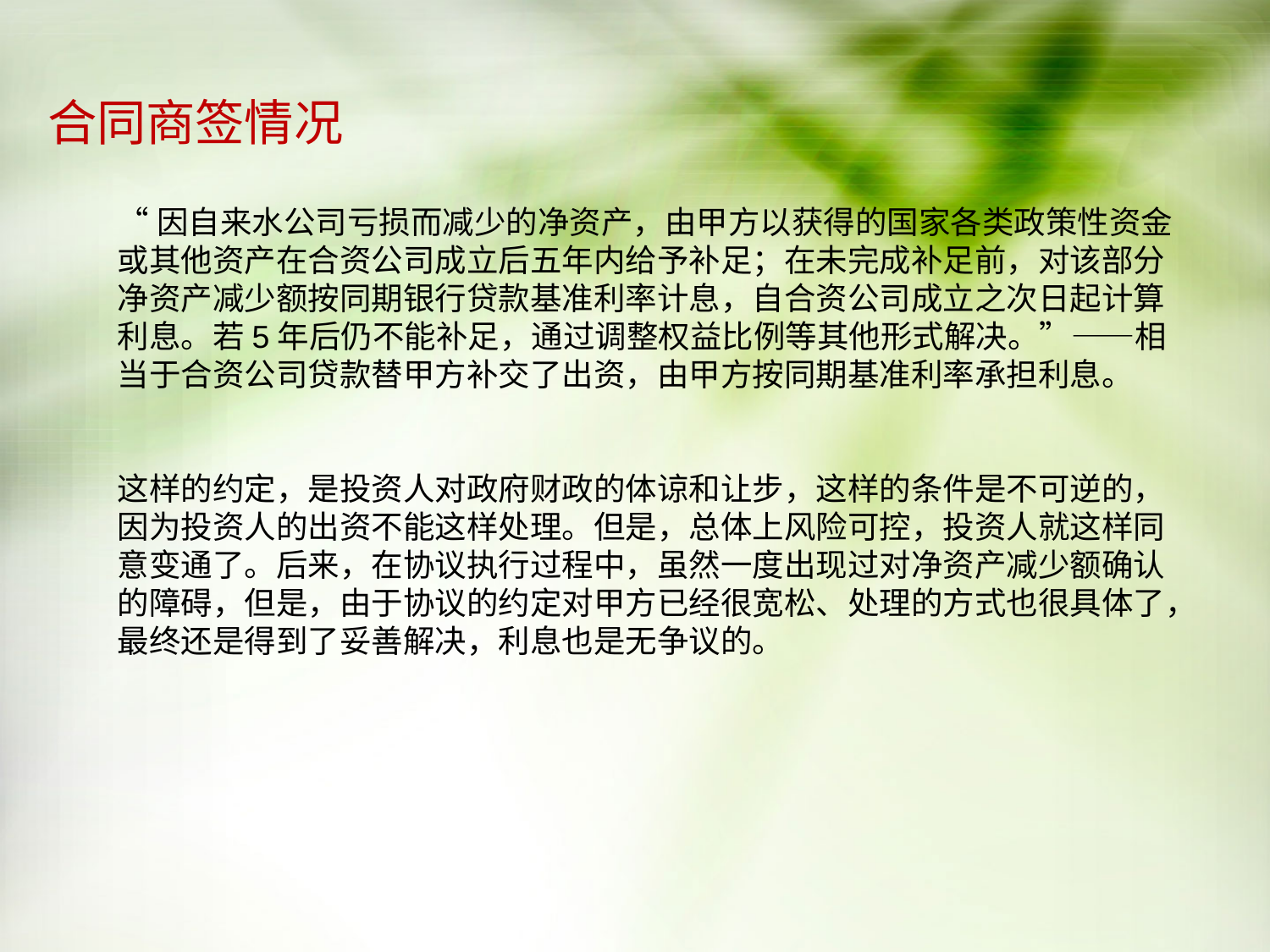

合同商签情况

“因自来水公司亏损而减少的净资产，由甲方以获得的国家各类政策性资金或其他资产在合资公司成立后五年内给予补足；在未完成补足前，对该部分净资产减少额按同期银行贷款基准利率计息，自合资公司成立之次日起计算利息。若5年后仍不能补足，通过调整权益比例等其他形式解决。”——相当于合资公司贷款替甲方补交了出资，由甲方按同期基准利率承担利息。

这样的约定，是投资人对政府财政的体谅和让步，这样的条件是不可逆的，因为投资人的出资不能这样处理。但是，总体上风险可控，投资人就这样同意变通了。后来，在协议执行过程中，虽然一度出现过对净资产减少额确认的障碍，但是，由于协议的约定对甲方已经很宽松、处理的方式也很具体了，最终还是得到了妥善解决，利息也是无争议的。